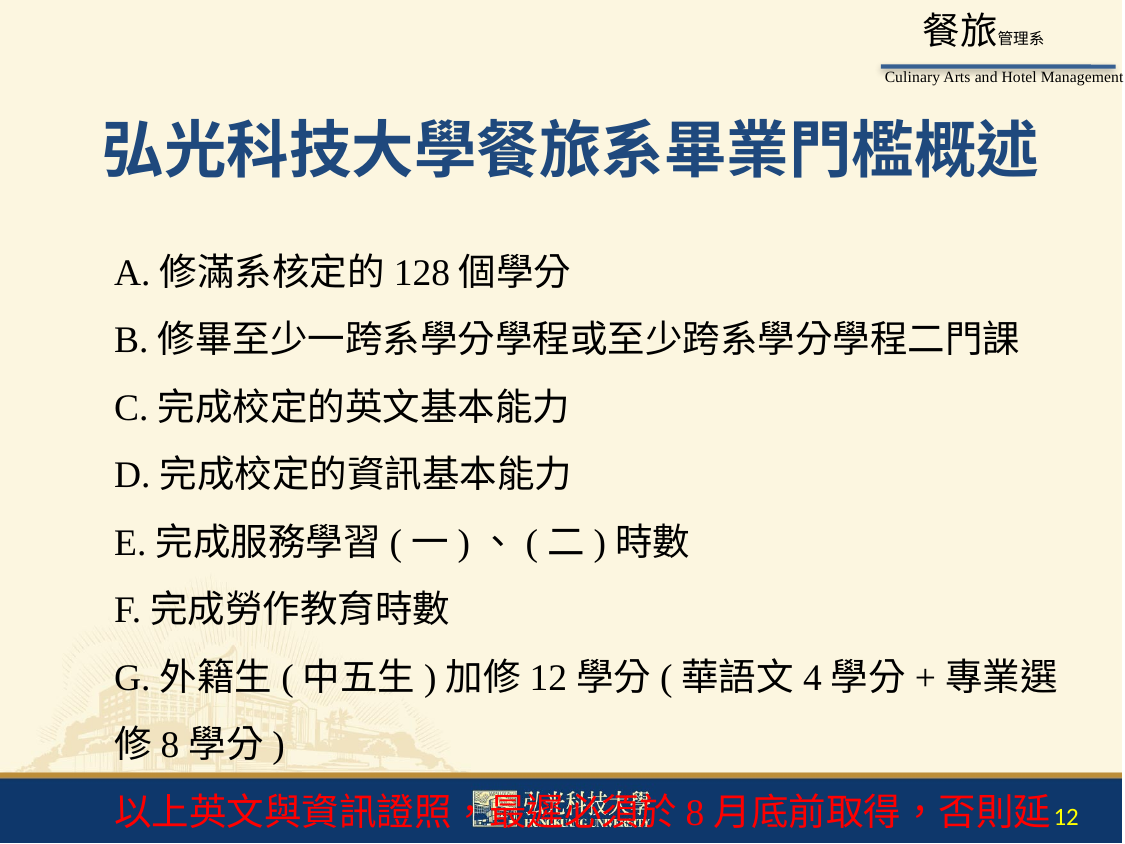

12
弘光科技大學餐旅系畢業門檻概述
A.修滿系核定的128個學分
B.修畢至少一跨系學分學程或至少跨系學分學程二門課
C.完成校定的英文基本能力
D.完成校定的資訊基本能力
E.完成服務學習(一)、(二)時數
F.完成勞作教育時數
G.外籍生(中五生)加修12學分(華語文4學分+專業選修8學分)
以上英文與資訊證照，最遲必須於8月底前取得，否則延畢